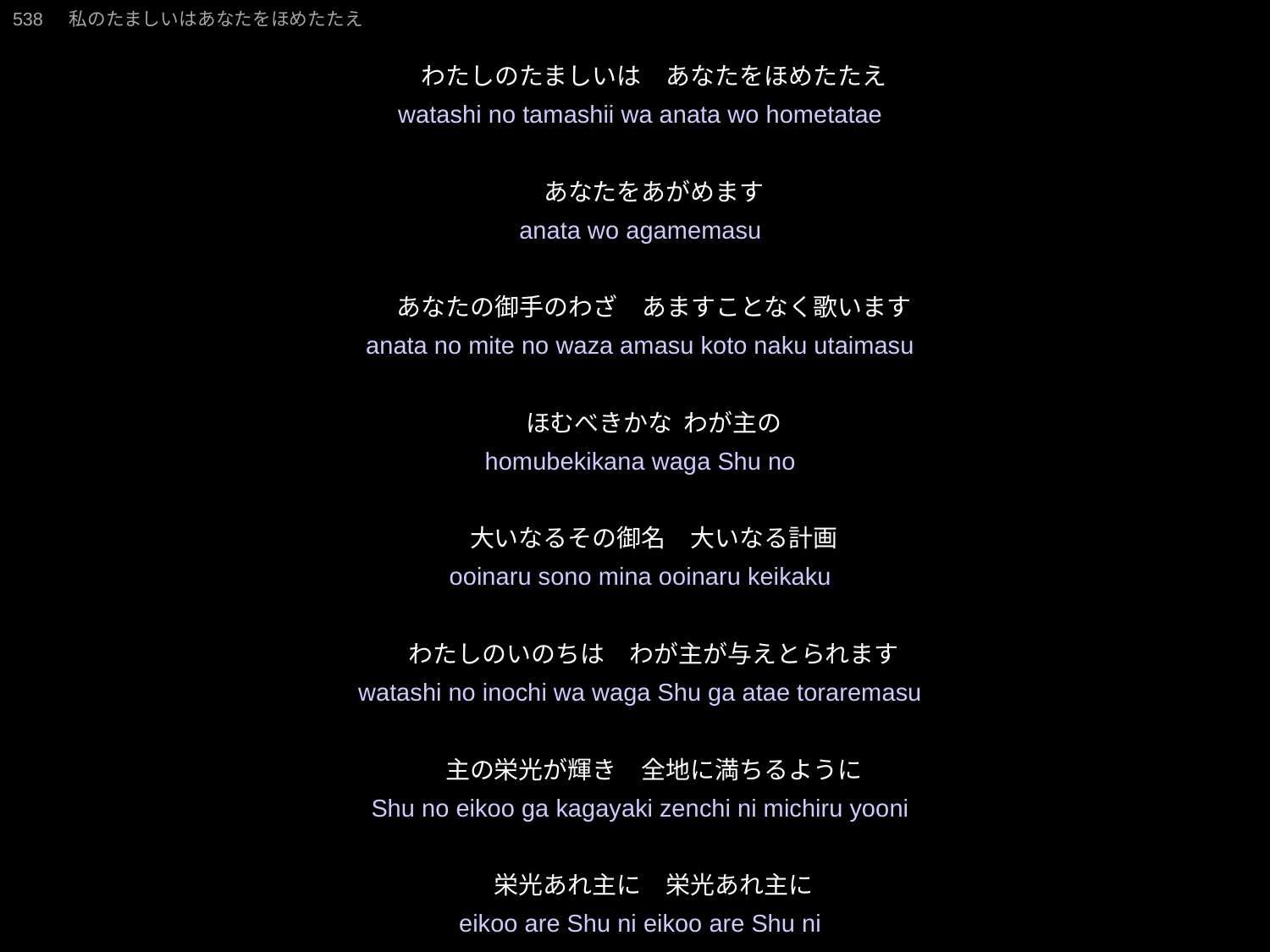

210822_yoshiya.pp.ppt
わたしのたましいはあなたをほめたたえ
538　私のたましいはあなたをほめたたえ
★W
わたしのたましいは　あなたをほめたたえ

あなたをあがめます

あなたの御手のわざ　あますことなく歌います

ほむべきかな  わが主の

大いなるその御名　大いなる計画

わたしのいのちは　わが主が与えとられます

主の栄光が輝き　全地に満ちるように

栄光あれ主に　栄光あれ主に

栄光あれ主に　その御業のゆえに
★４
watashi no tamashii wa anata wo hometatae

anata wo agamemasu

anata no mite no waza amasu koto naku utaimasu

homubekikana waga Shu no

ooinaru sono mina ooinaru keikaku

watashi no inochi wa waga Shu ga atae toraremasu

Shu no eikoo ga kagayaki zenchi ni michiru yooni

eikoo are Shu ni eikoo are Shu ni

eikoo are Shu ni sono miwaza no yue ni